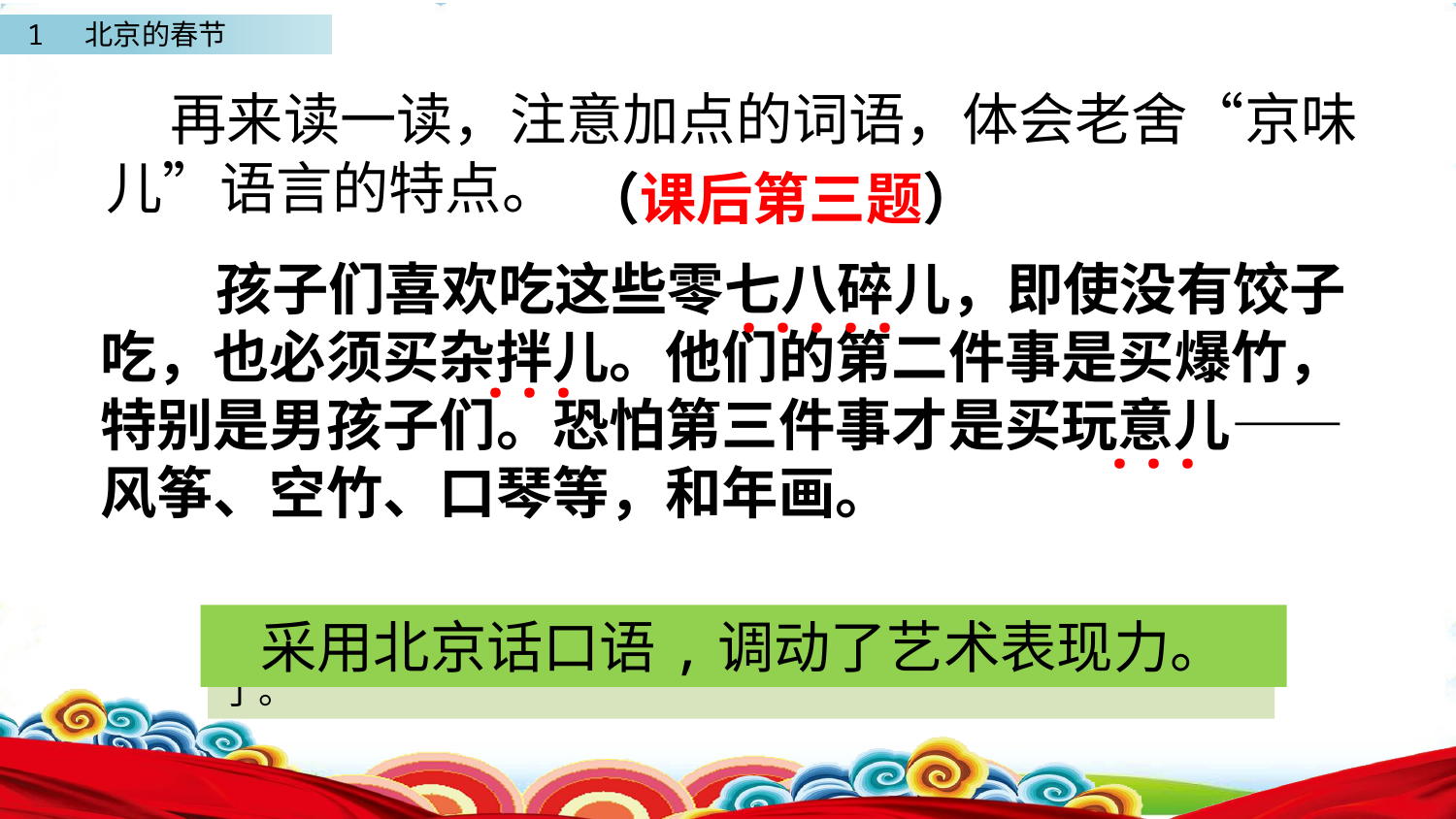

再来读一读，注意加点的词语，体会老舍“京味儿”语言的特点。
（课后第三题）
孩子们喜欢吃这些零七八碎儿，即使没有饺子吃，也必须买杂拌儿。他们的第二件事是买爆竹，特别是男孩子们。恐怕第三件事才是买玩意儿——风筝、空竹、口琴等，和年画。
·····
···
···
采用北京话口语,调动了艺术表现力。
儿化音。后面的“儿”只做卷舌的动作，音不要读出来就可以了。